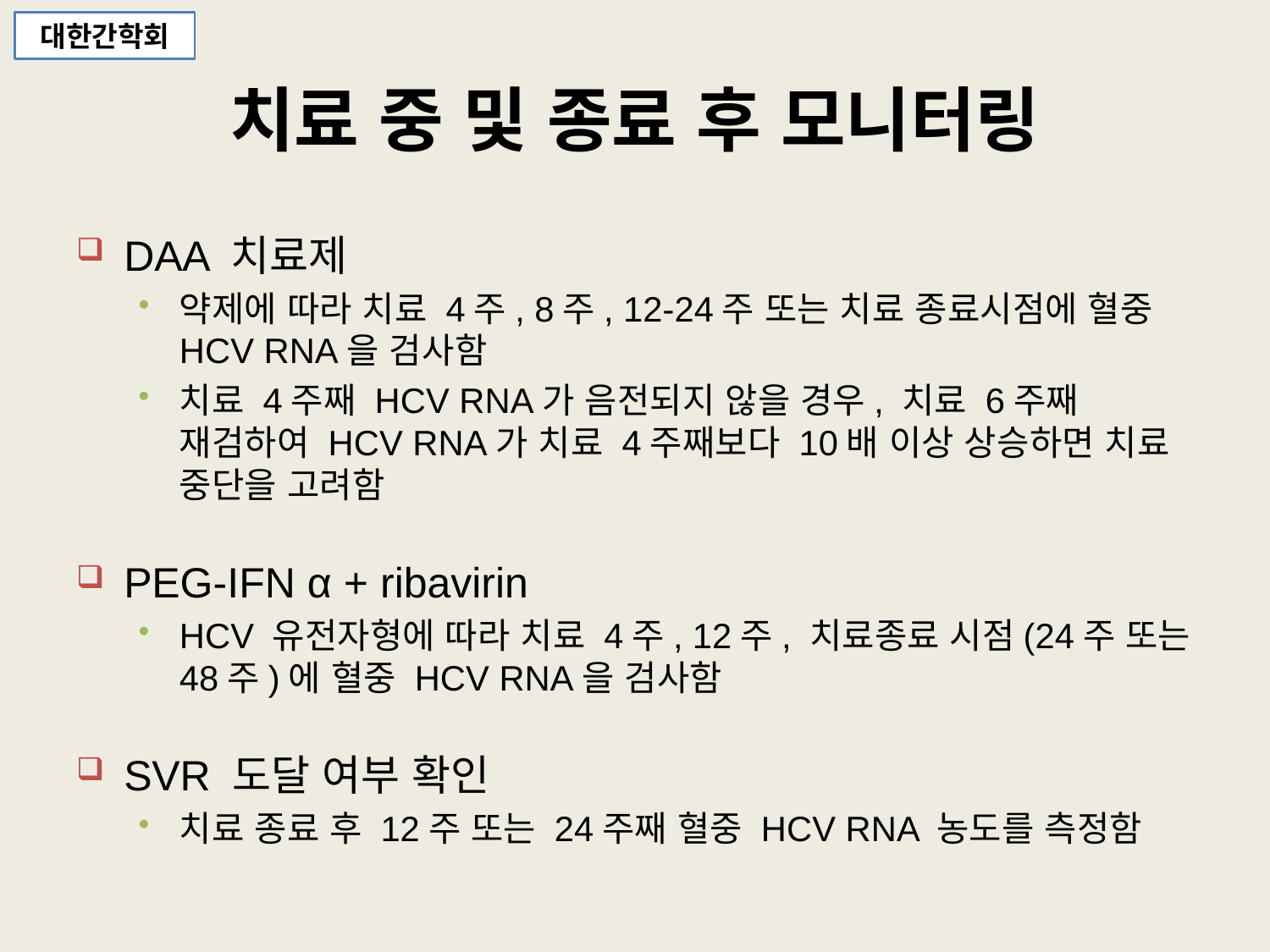

대한간학회
# 치료 중 및 종료 후 모니터링
DAA 치료제
약제에 따라 치료 4주, 8주, 12-24주 또는 치료 종료시점에 혈중 HCV RNA을 검사함
치료 4주째 HCV RNA가 음전되지 않을 경우, 치료 6주째 재검하여 HCV RNA가 치료 4주째보다 10배 이상 상승하면 치료 중단을 고려함

PEG-IFN α + ribavirin
HCV 유전자형에 따라 치료 4주, 12주, 치료종료 시점(24주 또는 48주)에 혈중 HCV RNA을 검사함

SVR 도달 여부 확인
치료 종료 후 12주 또는 24주째 혈중 HCV RNA 농도를 측정함